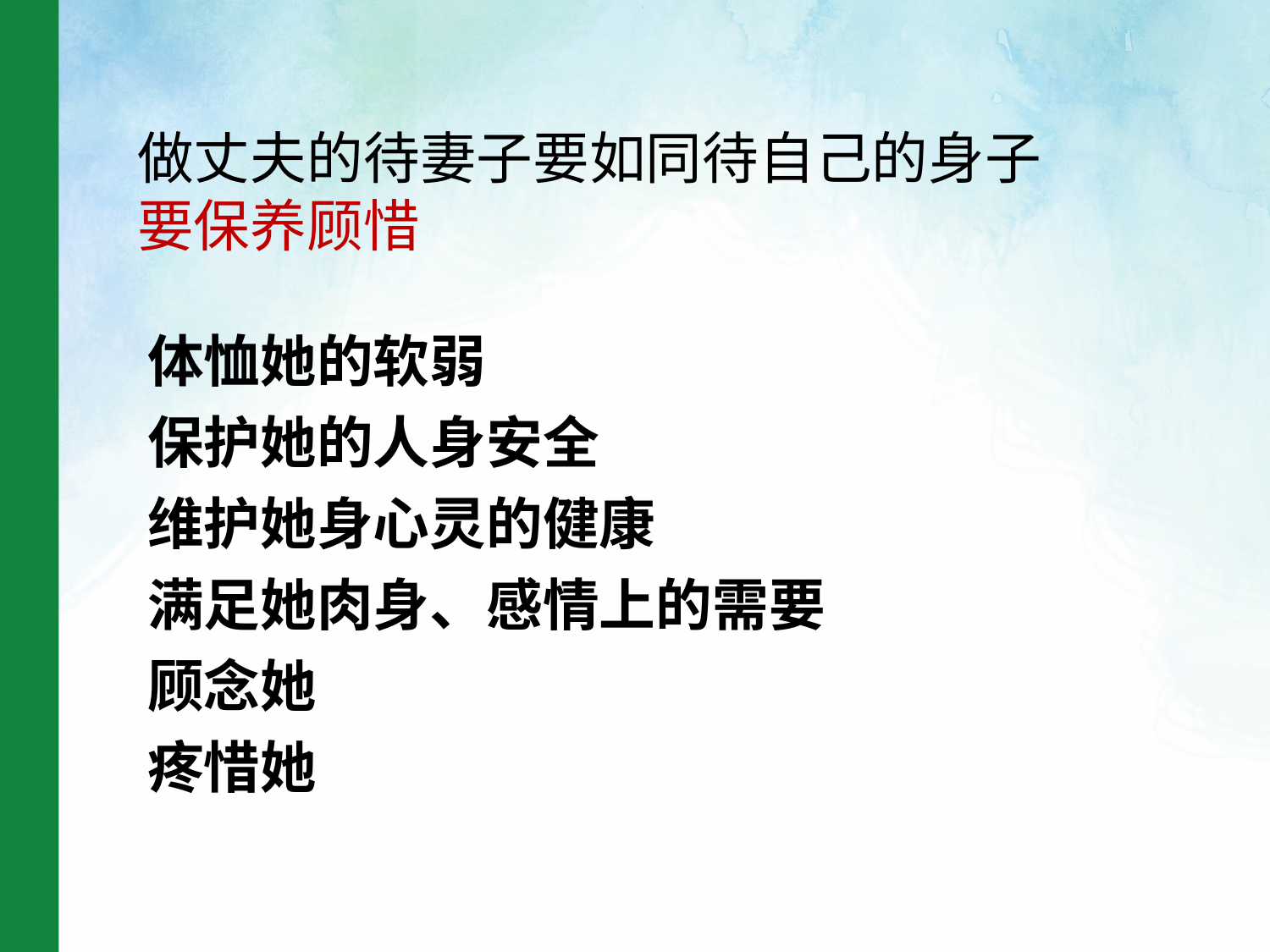

做丈夫的待妻子要如同待自己的身子
要保养顾惜
体恤她的软弱
保护她的人身安全
维护她身心灵的健康
满足她肉身、感情上的需要
顾念她
疼惜她